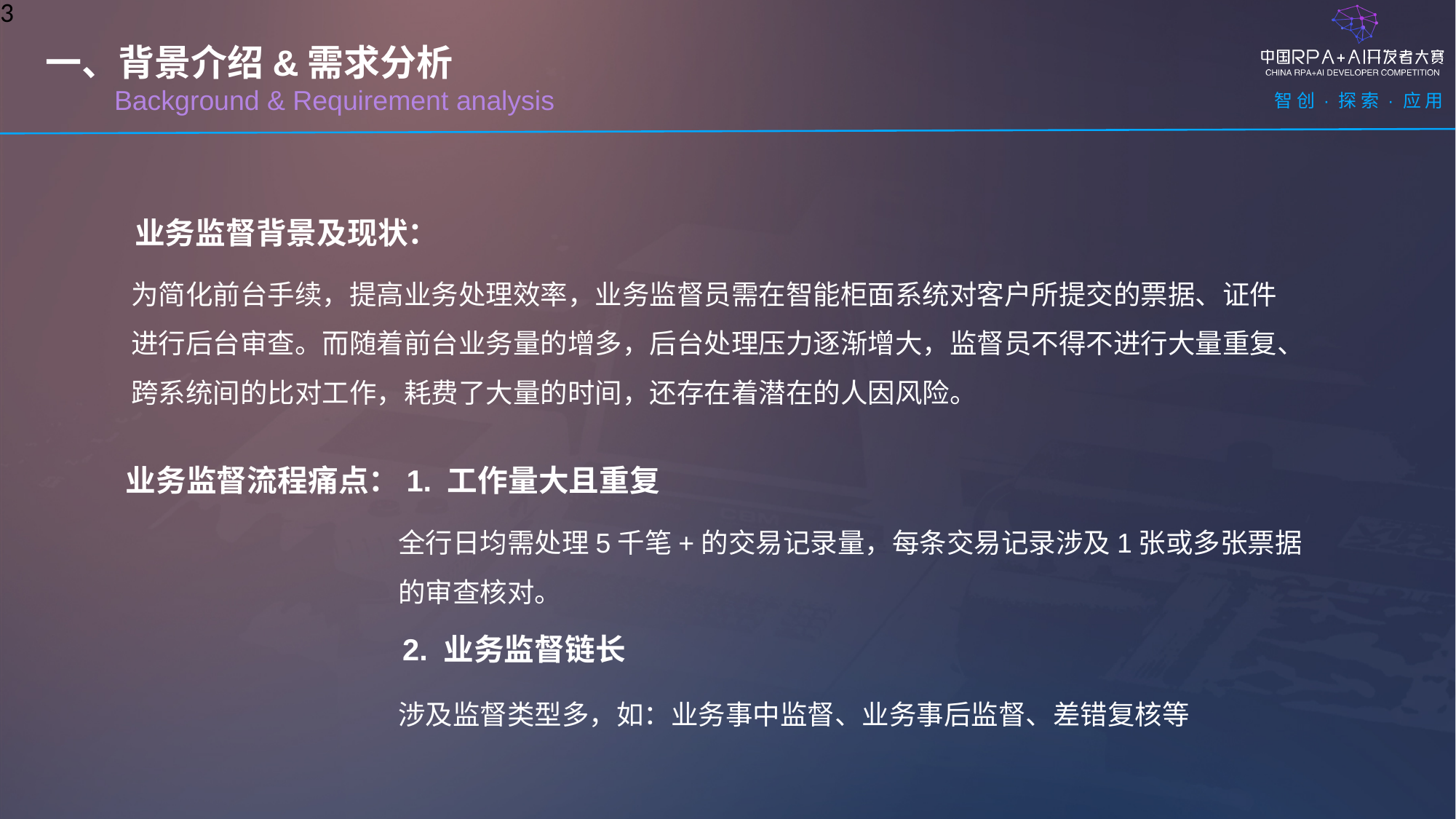

3
一、背景介绍&需求分析
         Background & Requirement analysis
业务监督背景及现状：
为简化前台手续，提高业务处理效率，业务监督员需在智能柜面系统对客户所提交的票据、证件进行后台审查。而随着前台业务量的增多，后台处理压力逐渐增大，监督员不得不进行大量重复、跨系统间的比对工作，耗费了大量的时间，还存在着潜在的人因风险。
业务监督流程痛点：1. 工作量大且重复
全行日均需处理5千笔+的交易记录量，每条交易记录涉及1张或多张票据的审查核对。
2. 业务监督链长
涉及监督类型多，如：业务事中监督、业务事后监督、差错复核等